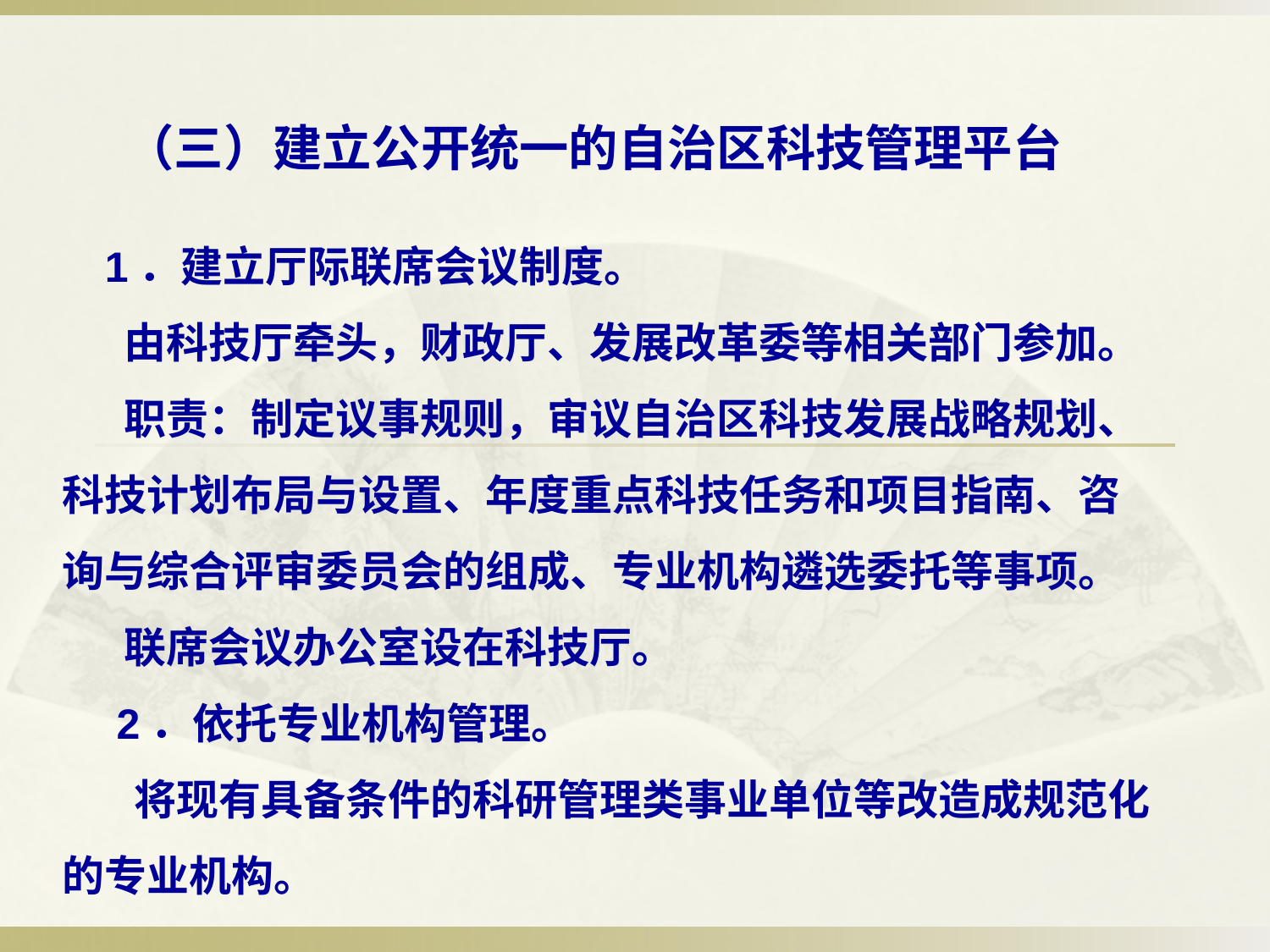

（三）建立公开统一的自治区科技管理平台
1．建立厅际联席会议制度。
 由科技厅牵头，财政厅、发展改革委等相关部门参加。
 职责：制定议事规则，审议自治区科技发展战略规划、科技计划布局与设置、年度重点科技任务和项目指南、咨询与综合评审委员会的组成、专业机构遴选委托等事项。
 联席会议办公室设在科技厅。
 2．依托专业机构管理。
  将现有具备条件的科研管理类事业单位等改造成规范化的专业机构。